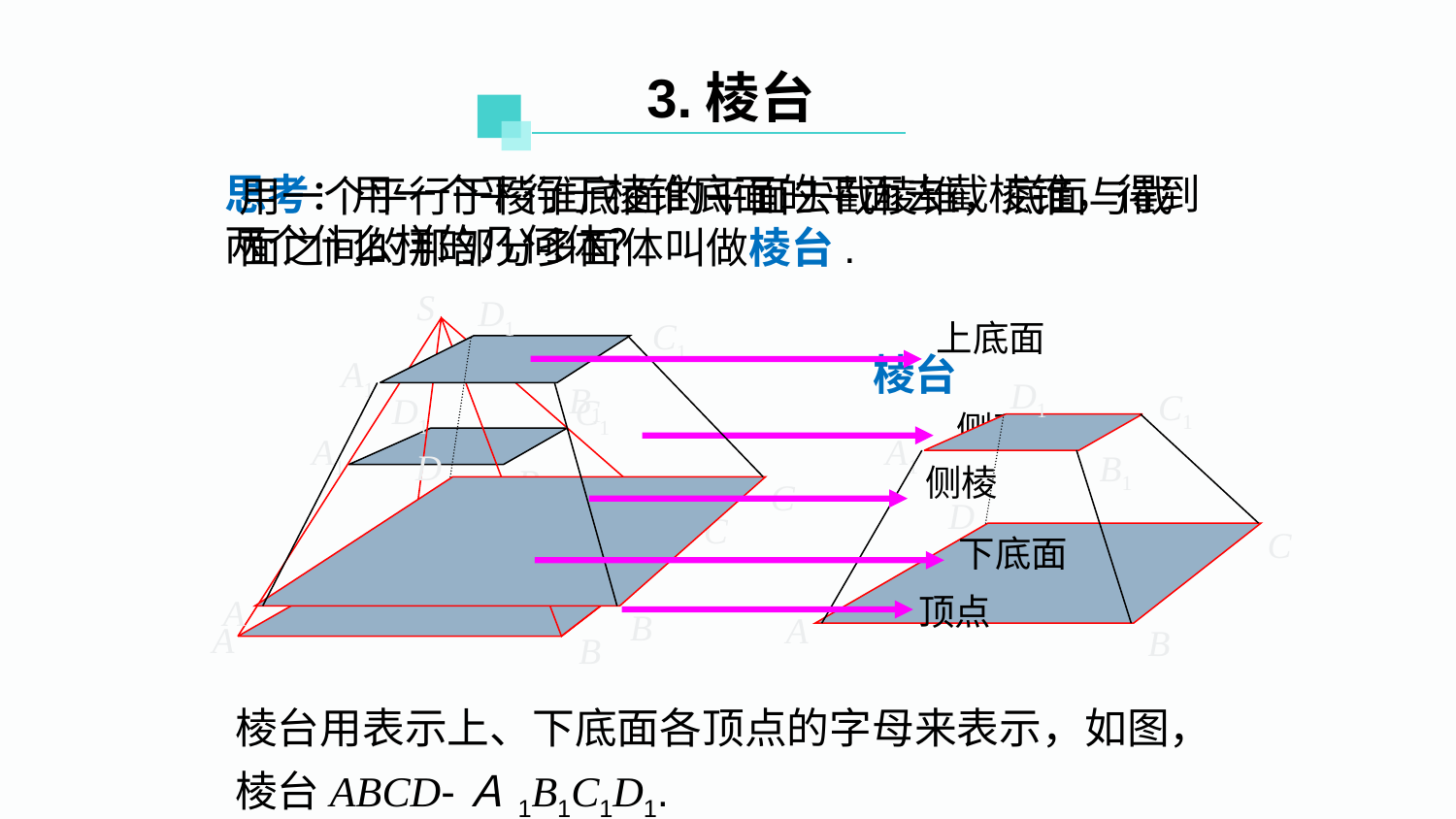

3.棱台

思考：用一个平行于棱锥底面的平面去截棱锥，得到两个什么样的几何体？
用一个平行于棱锥底面的平面去截棱锥，底面与截面之间的那部分多面体叫做棱台.
S

C
D
A
B
D1
C1

A1
B1

D
C
A
B
上底面

棱台
D1
C1

A1
B1

D
C
A
B
D1
C1
侧面

A1

B1
侧棱

下底面

顶点

棱台用表示上、下底面各顶点的字母来表示，如图，棱台ABCD-Ａ1B1C1D1.